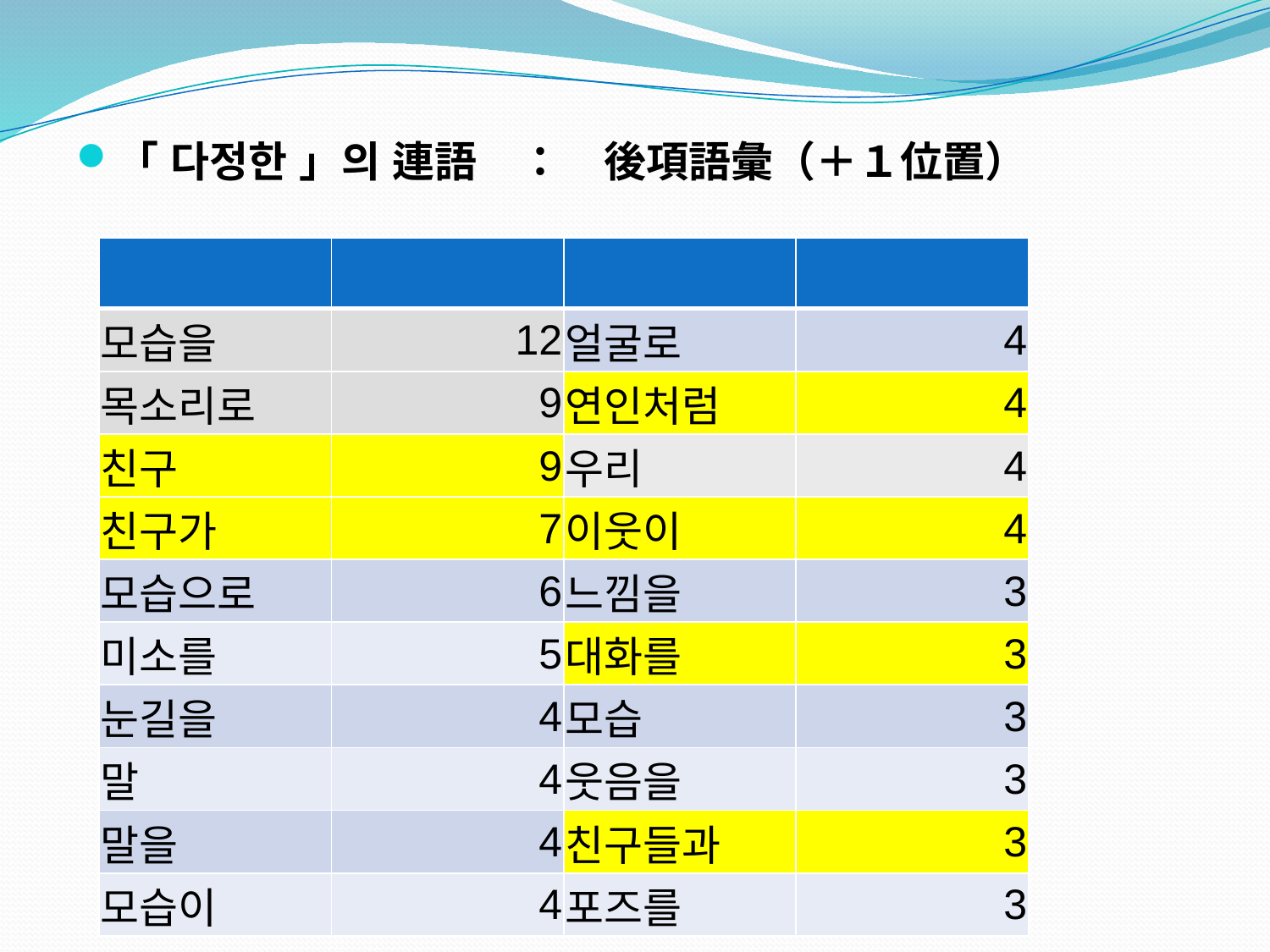

#
「 다정한 」의 連語　：　後項語彙（＋１位置）

|  |  |  |  |
| --- | --- | --- | --- |
| 모습을 | 12 | 얼굴로 | 4 |
| 목소리로 | 9 | 연인처럼 | 4 |
| 친구 | 9 | 우리 | 4 |
| 친구가 | 7 | 이웃이 | 4 |
| 모습으로 | 6 | 느낌을 | 3 |
| 미소를 | 5 | 대화를 | 3 |
| 눈길을 | 4 | 모습 | 3 |
| 말 | 4 | 웃음을 | 3 |
| 말을 | 4 | 친구들과 | 3 |
| 모습이 | 4 | 포즈를 | 3 |